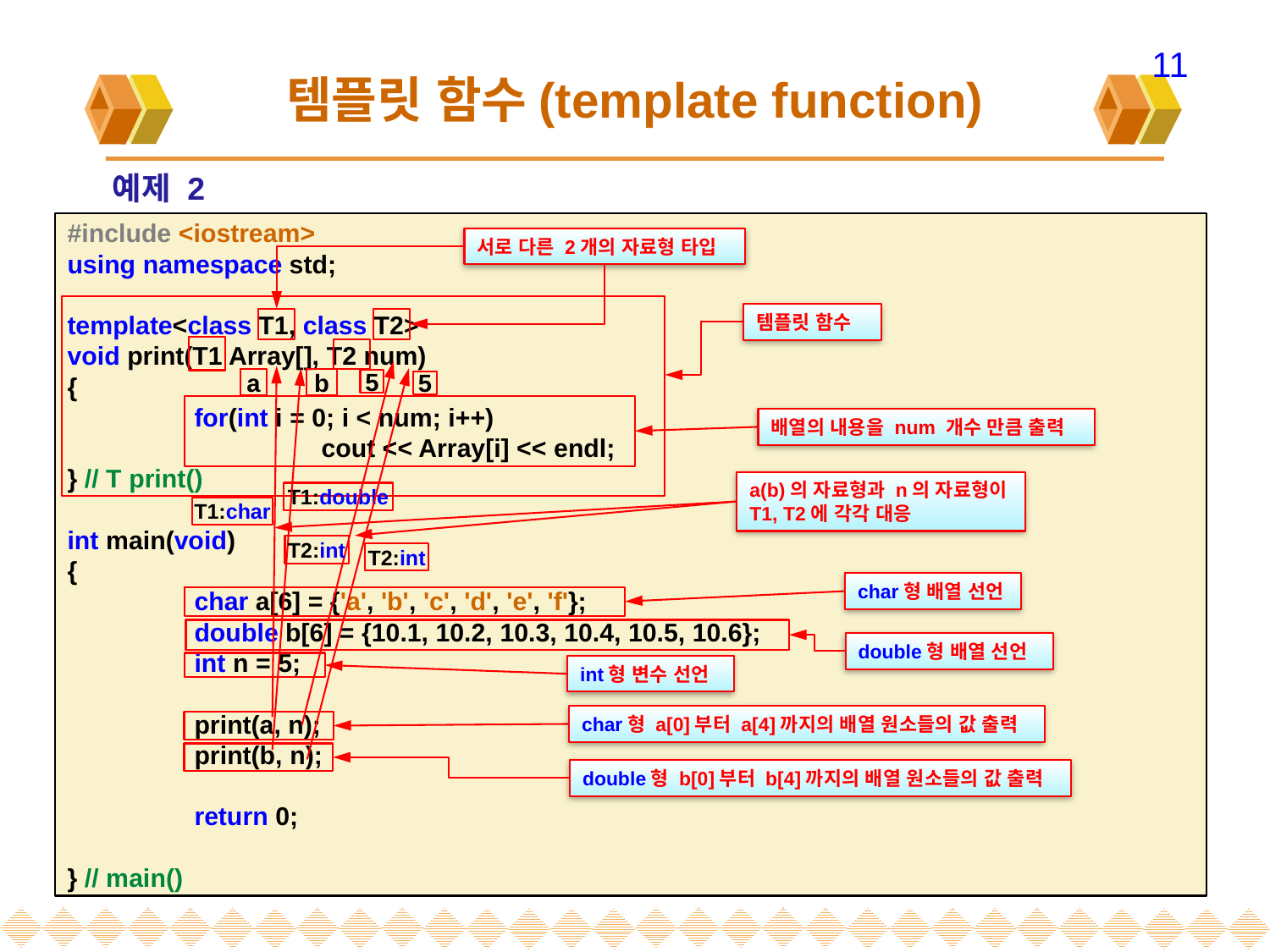

11
# 템플릿 함수(template function)
 예제 2
#include <iostream>
using namespace std;

template<class T1, class T2>
void print(T1 Array[], T2 num)
{
	for(int i = 0; i < num; i++)
		cout << Array[i] << endl;
} // T print()

int main(void)
{
	char a[6] = {'a', 'b', 'c', 'd', 'e', 'f'};
	double b[6] = {10.1, 10.2, 10.3, 10.4, 10.5, 10.6};
	int n = 5;

	print(a, n);
	print(b, n);

	return 0;

} // main()
서로 다른 2개의 자료형 타입

템플릿 함수

b
a
5
5

배열의 내용을 num 개수 만큼 출력
a(b)의 자료형과 n의 자료형이
T1, T2에 각각 대응
T1:double
T1:char
T2:int
T2:int
char형 배열 선언

double형 배열 선언

int형 변수 선언
char형 a[0]부터 a[4]까지의 배열 원소들의 값 출력

double형 b[0]부터 b[4]까지의 배열 원소들의 값 출력